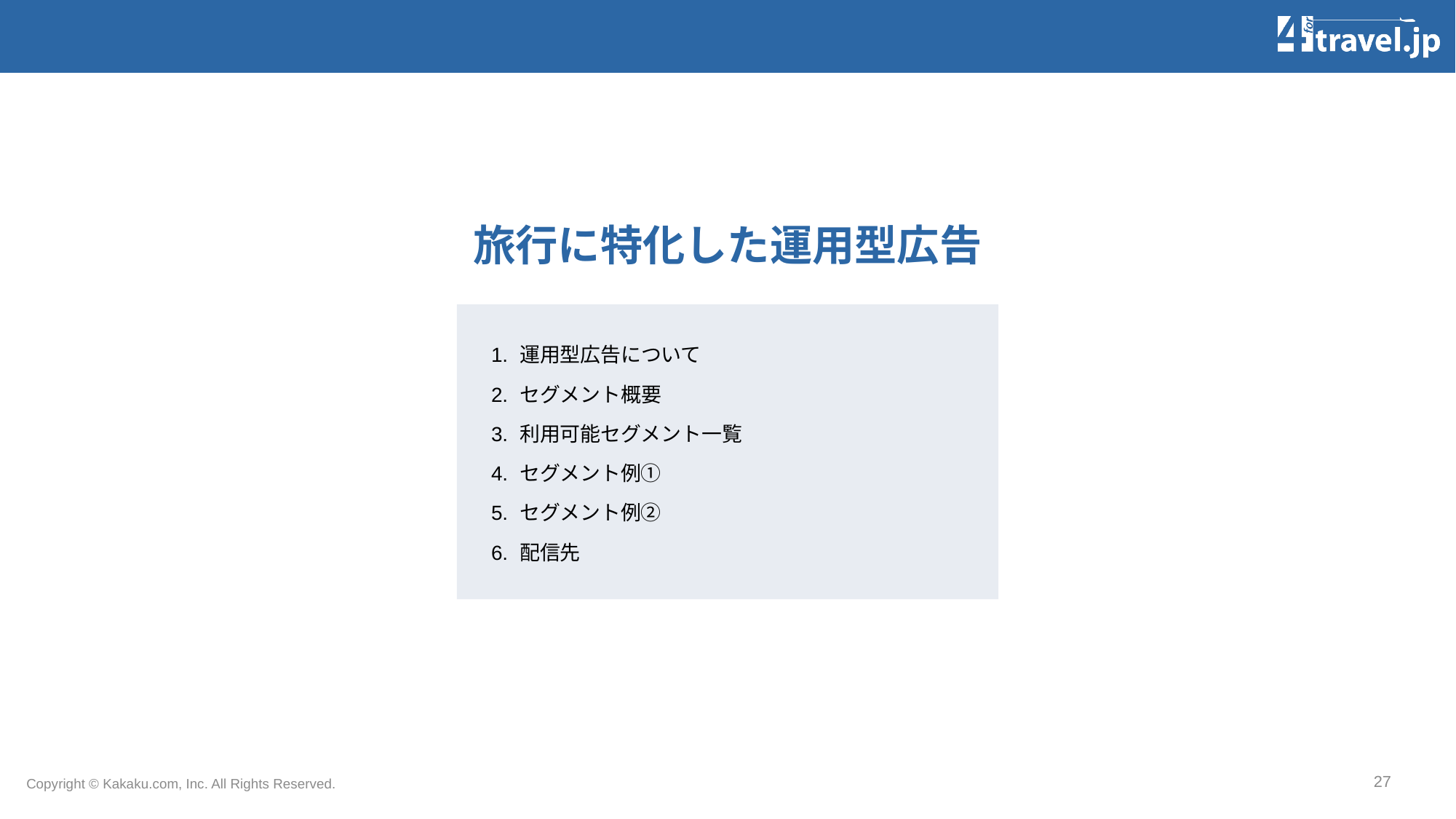

# 旅行に特化した運用型広告
運用型広告について
セグメント概要
利用可能セグメント一覧
セグメント例①
セグメント例②
配信先
27
Copyright © Kakaku.com, Inc. All Rights Reserved.